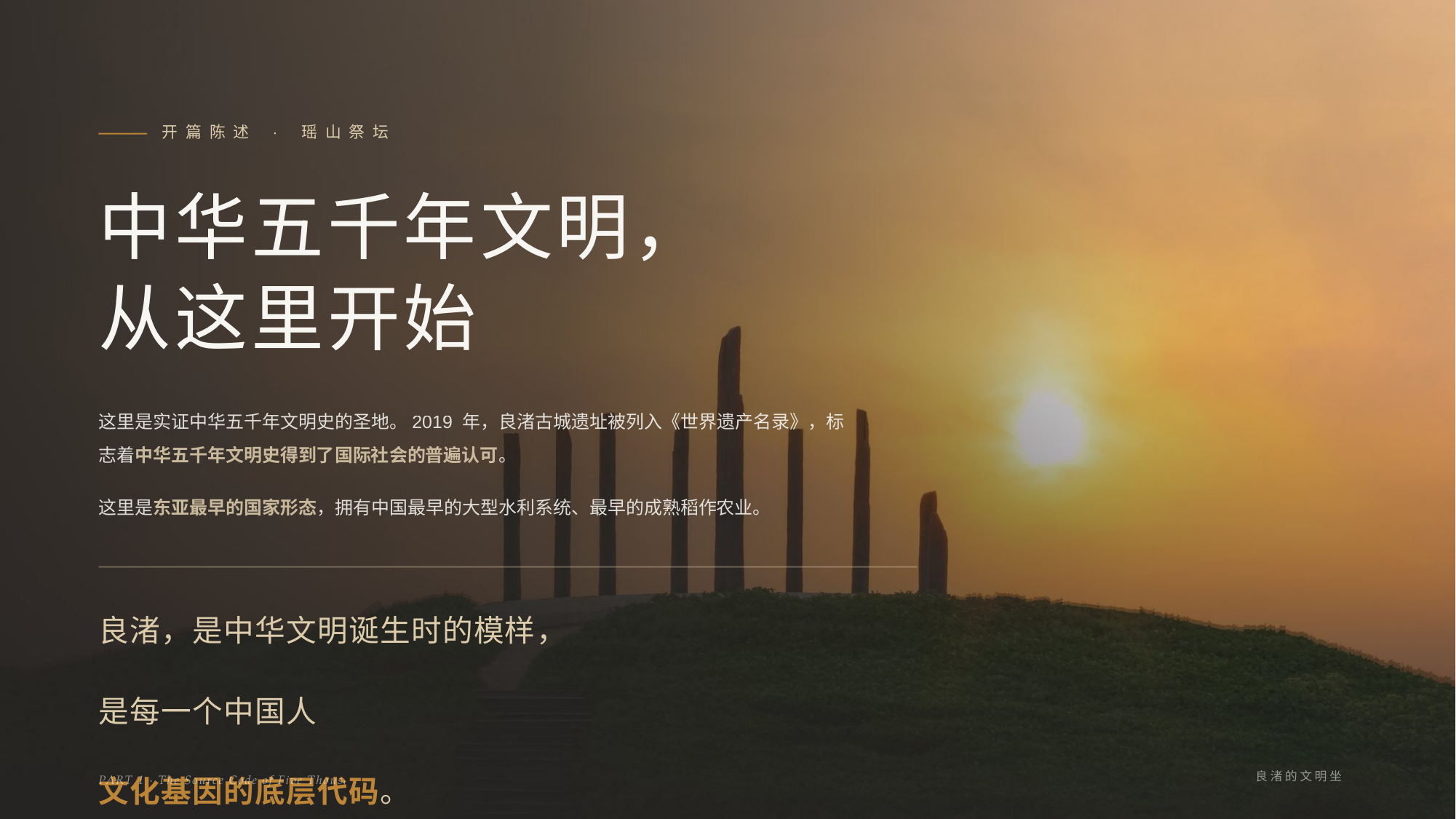

开篇陈述 · 瑶山祭坛

中华五千年文明，
从这里开始
这里是实证中华五千年文明史的圣地。2019 年，良渚古城遗址被列入《世界遗产名录》，标志着中华五千年文明史得到了国际社会的普遍认可。
这里是东亚最早的国家形态，拥有中国最早的大型水利系统、最早的成熟稻作农业。

良渚，是中华文明诞生时的模样，
是每一个中国人
文化基因的底层代码。
良渚的文明坐标
PART 1 · The Source Code of Five Thousand Years